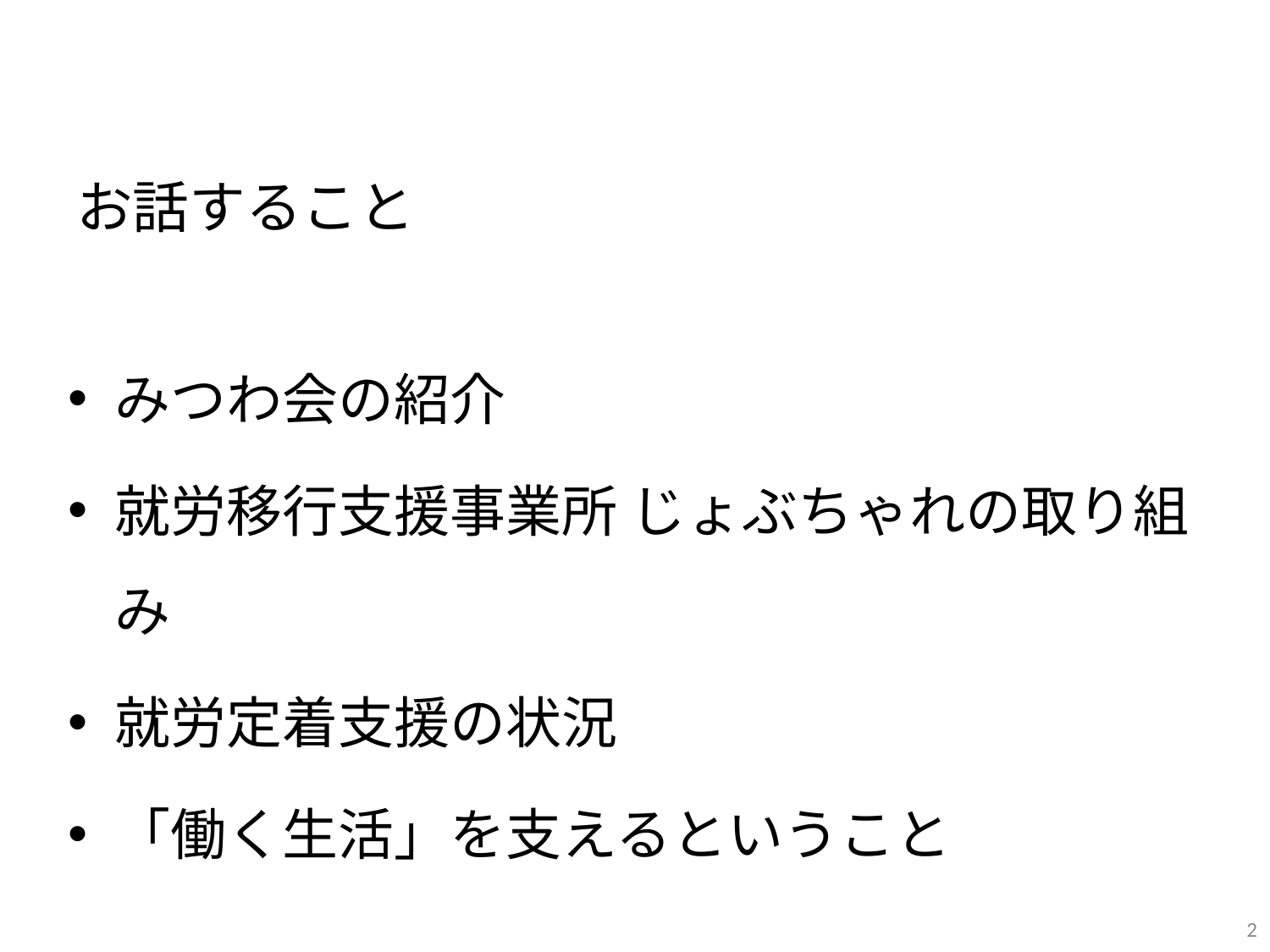

# お話すること

みつわ会の紹介
就労移行支援事業所 じょぶちゃれの取り組み
就労定着支援の状況
「働く生活」を支えるということ
2